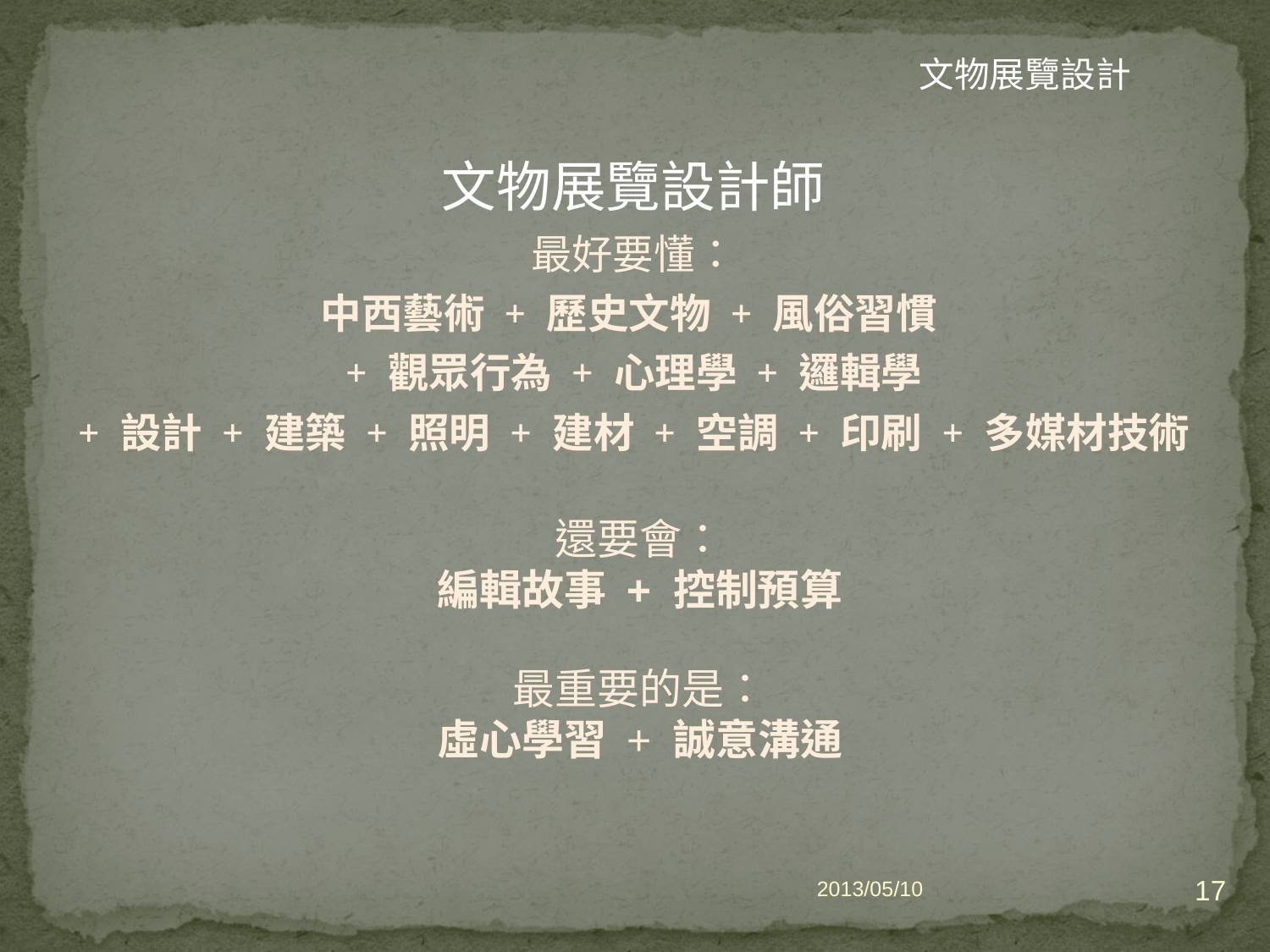

文物展覽設計
文物展覽設計師
最好要懂：
中西藝術 + 歷史文物 + 風俗習慣
+ 觀眾行為 + 心理學 + 邏輯學
+ 設計 + 建築 + 照明 + 建材 + 空調 + 印刷 + 多媒材技術

還要會：
編輯故事 + 控制預算
最重要的是：
虛心學習 + 誠意溝通
17
2013/05/10